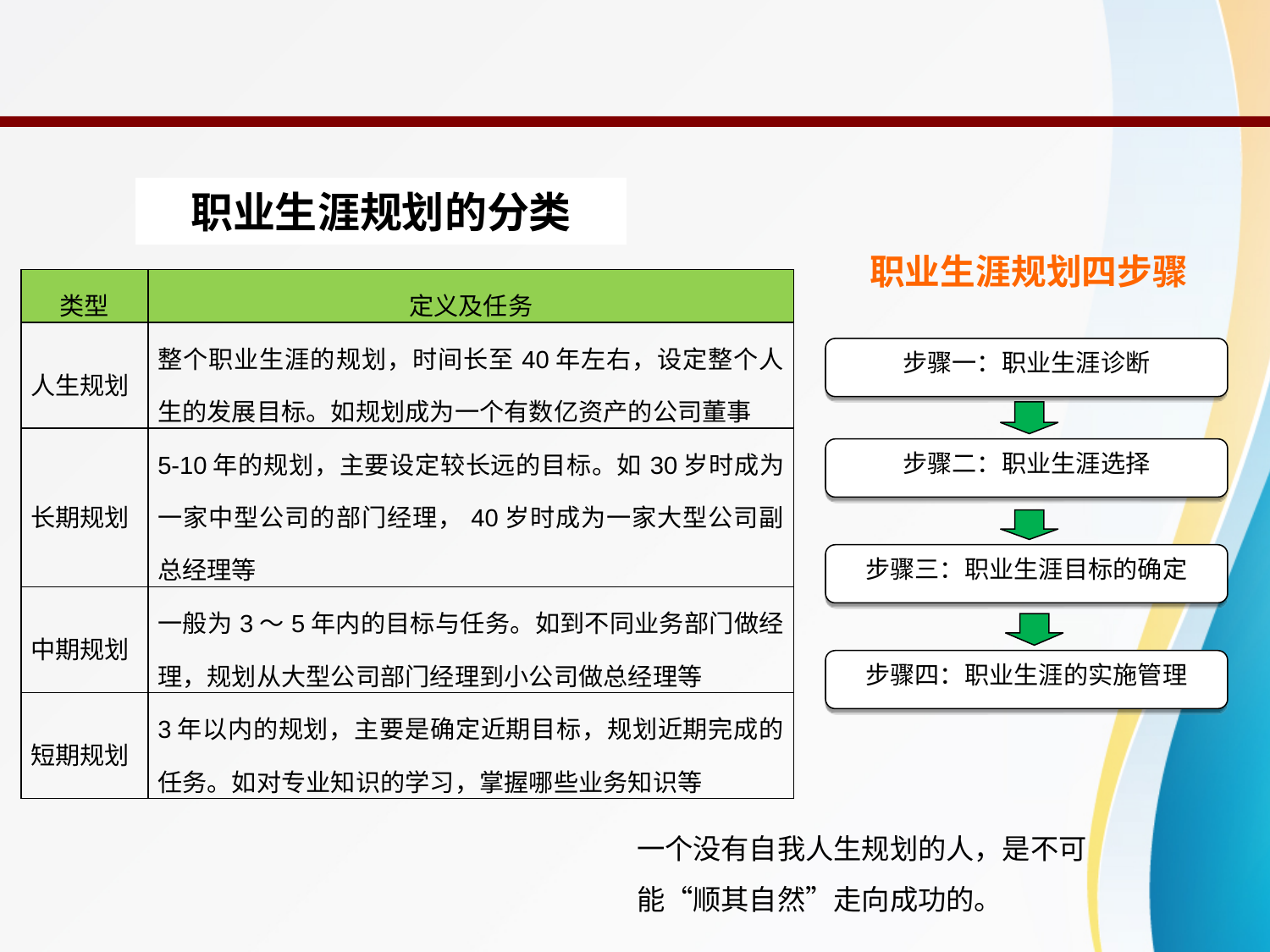

职业生涯规划的分类
职业生涯规划四步骤
| 类型 | 定义及任务 |
| --- | --- |
| 人生规划 | 整个职业生涯的规划，时间长至40年左右，设定整个人生的发展目标。如规划成为一个有数亿资产的公司董事 |
| 长期规划 | 5-10年的规划，主要设定较长远的目标。如30岁时成为一家中型公司的部门经理，40岁时成为一家大型公司副总经理等 |
| 中期规划 | 一般为3～5年内的目标与任务。如到不同业务部门做经理，规划从大型公司部门经理到小公司做总经理等 |
| 短期规划 | 3年以内的规划，主要是确定近期目标，规划近期完成的任务。如对专业知识的学习，掌握哪些业务知识等 |
步骤一：职业生涯诊断

步骤二：职业生涯选择

步骤三：职业生涯目标的确定

步骤四：职业生涯的实施管理
一个没有自我人生规划的人，是不可能“顺其自然”走向成功的。